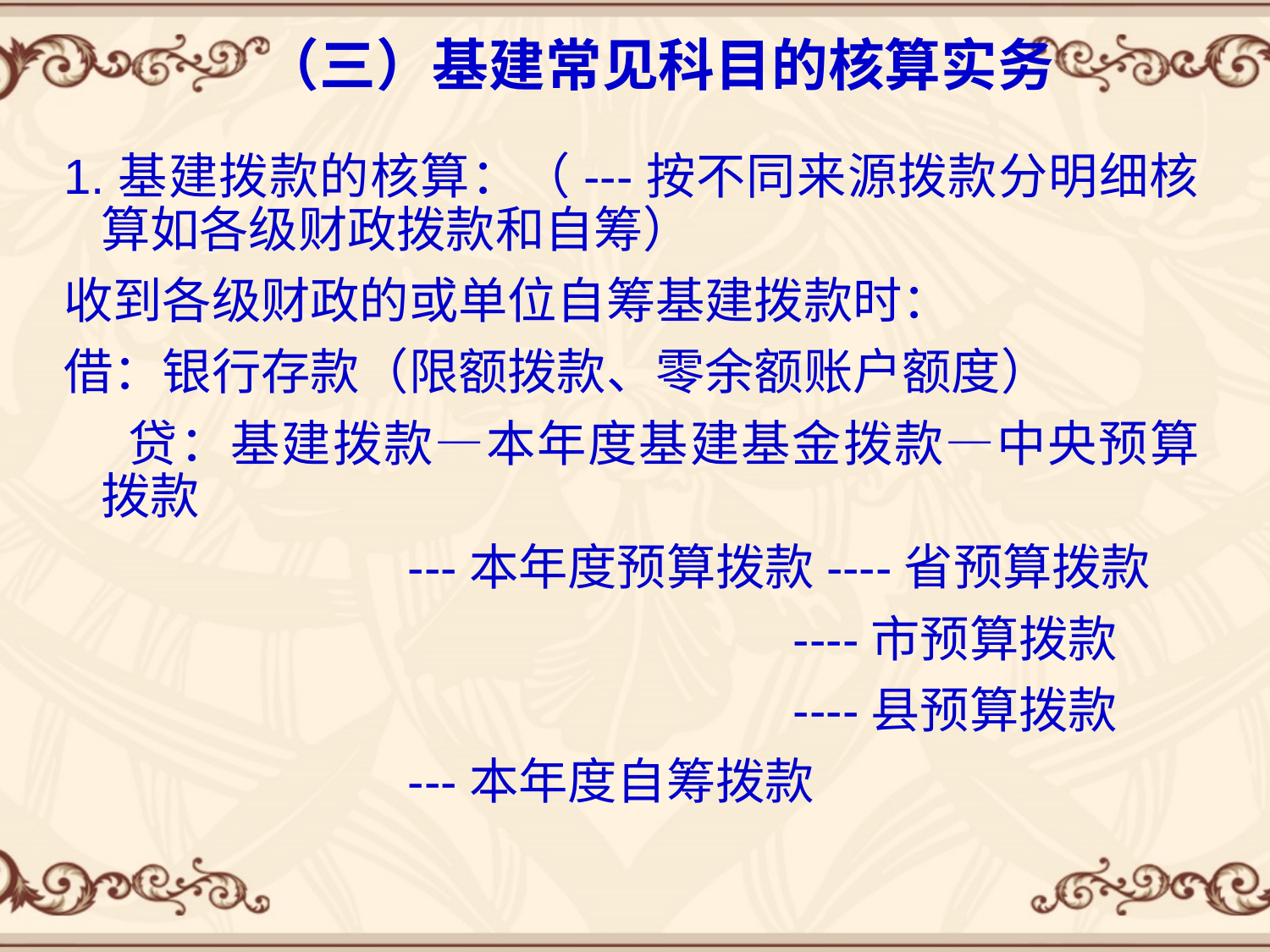

# （三）基建常见科目的核算实务
1.基建拨款的核算：（---按不同来源拨款分明细核算如各级财政拨款和自筹）
收到各级财政的或单位自筹基建拨款时：
借：银行存款（限额拨款、零余额账户额度）
    贷：基建拨款—本年度基建基金拨款—中央预算拨款
                         ---本年度预算拨款----省预算拨款
                                                     ----市预算拨款
                                                     ----县预算拨款
                         ---本年度自筹拨款